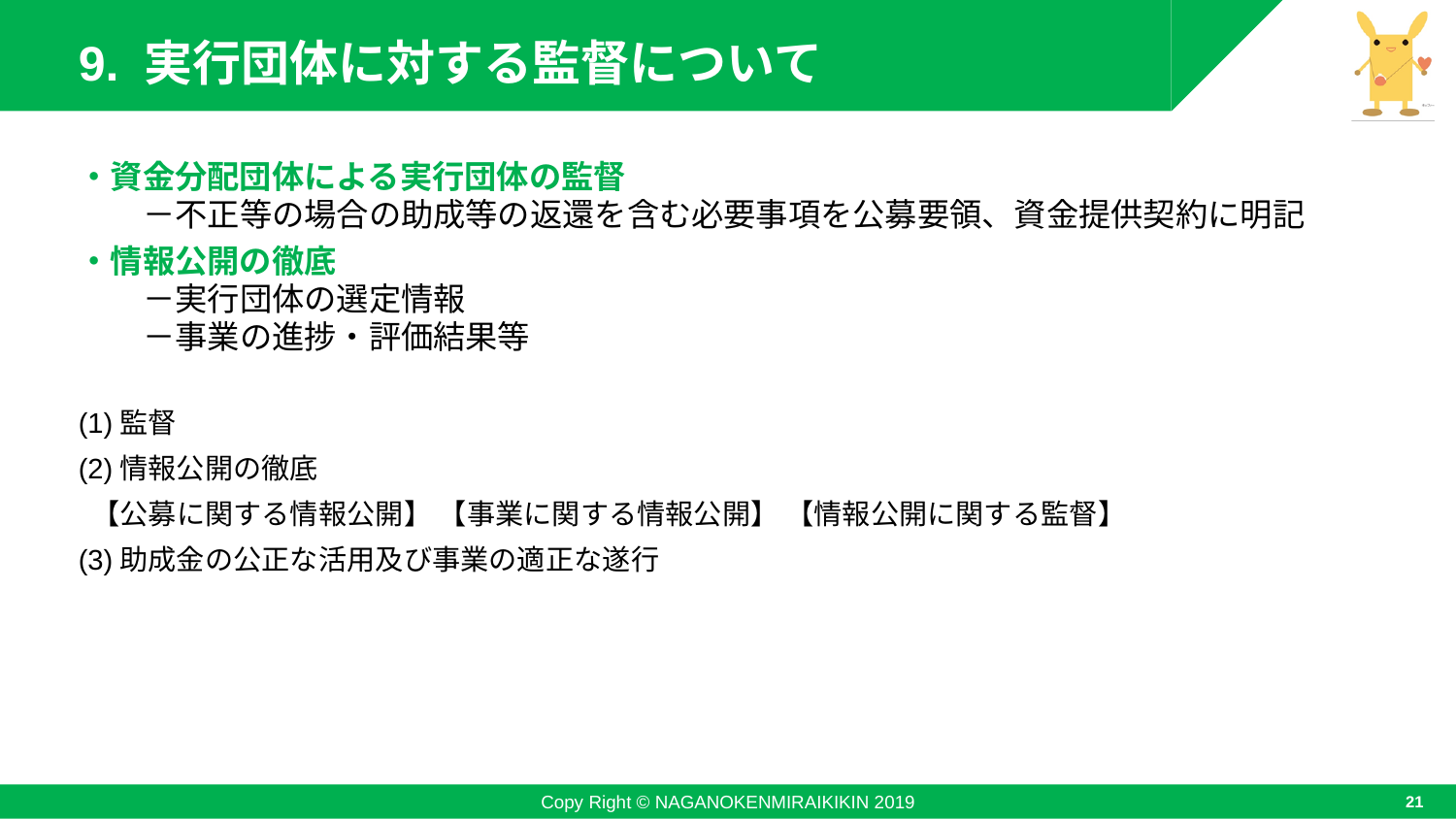

# 9. 実行団体に対する監督について
・資金分配団体による実行団体の監督
　　－不正等の場合の助成等の返還を含む必要事項を公募要領、資金提供契約に明記
・情報公開の徹底
　　－実行団体の選定情報
　　－事業の進捗・評価結果等

(1)監督
(2)情報公開の徹底
 【公募に関する情報公開】 【事業に関する情報公開】 【情報公開に関する監督】
(3)助成金の公正な活用及び事業の適正な遂行
Copy Right © NAGANOKENMIRAIKIKIN 2019
21